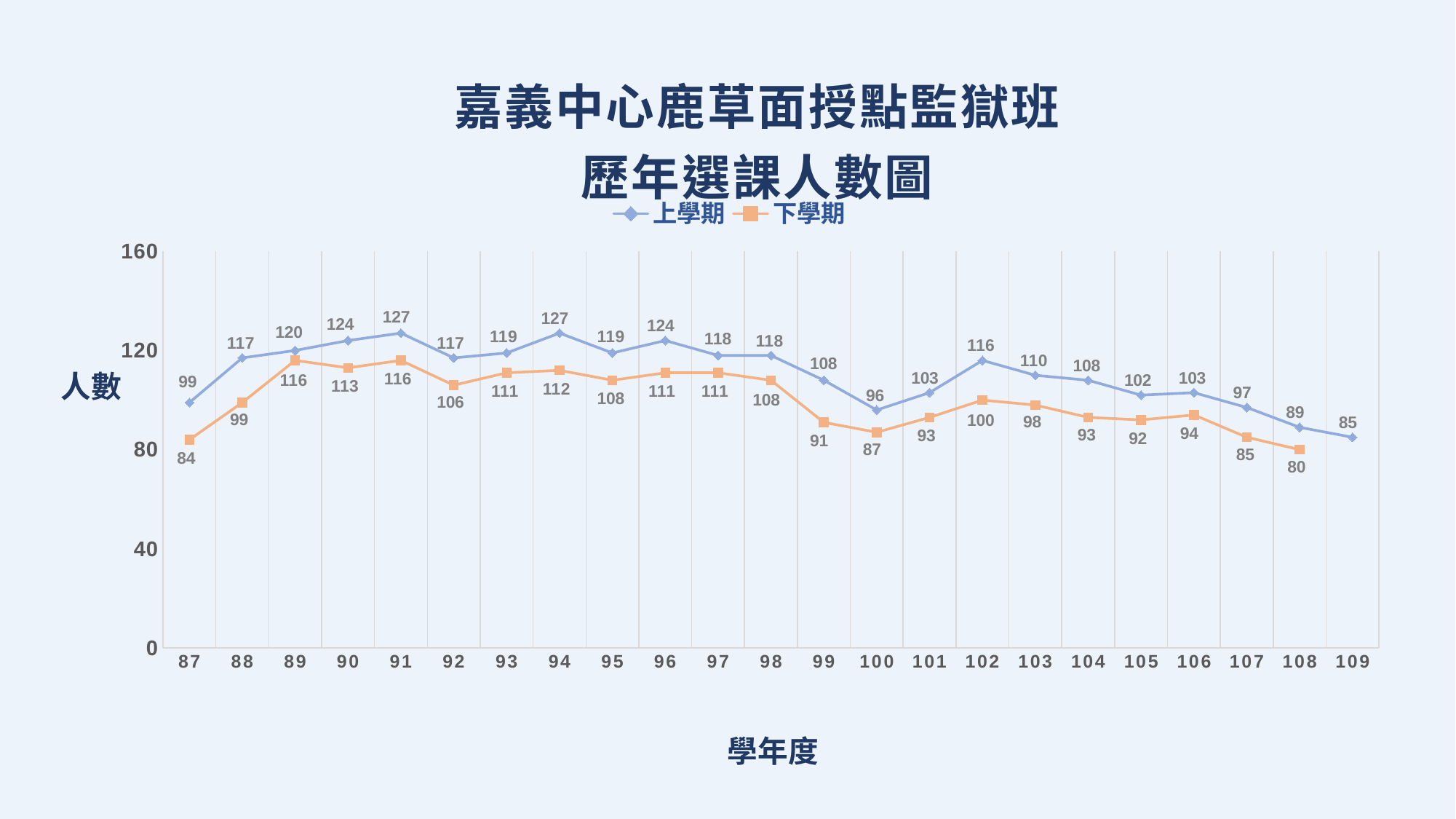

### Chart: 嘉義中心鹿草面授點監獄班
歷年選課人數圖

| Category | 上學期 | 下學期 |
|---|---|---|
| 87 | 99.0 | 84.0 |
| 88 | 117.0 | 99.0 |
| 89 | 120.0 | 116.0 |
| 90 | 124.0 | 113.0 |
| 91 | 127.0 | 116.0 |
| 92 | 117.0 | 106.0 |
| 93 | 119.0 | 111.0 |
| 94 | 127.0 | 112.0 |
| 95 | 119.0 | 108.0 |
| 96 | 124.0 | 111.0 |
| 97 | 118.0 | 111.0 |
| 98 | 118.0 | 108.0 |
| 99 | 108.0 | 91.0 |
| 100 | 96.0 | 87.0 |
| 101 | 103.0 | 93.0 |
| 102 | 116.0 | 100.0 |
| 103 | 110.0 | 98.0 |
| 104 | 108.0 | 93.0 |
| 105 | 102.0 | 92.0 |
| 106 | 103.0 | 94.0 |
| 107 | 97.0 | 85.0 |
| 108 | 89.0 | 80.0 |
| 109 | 85.0 | None |